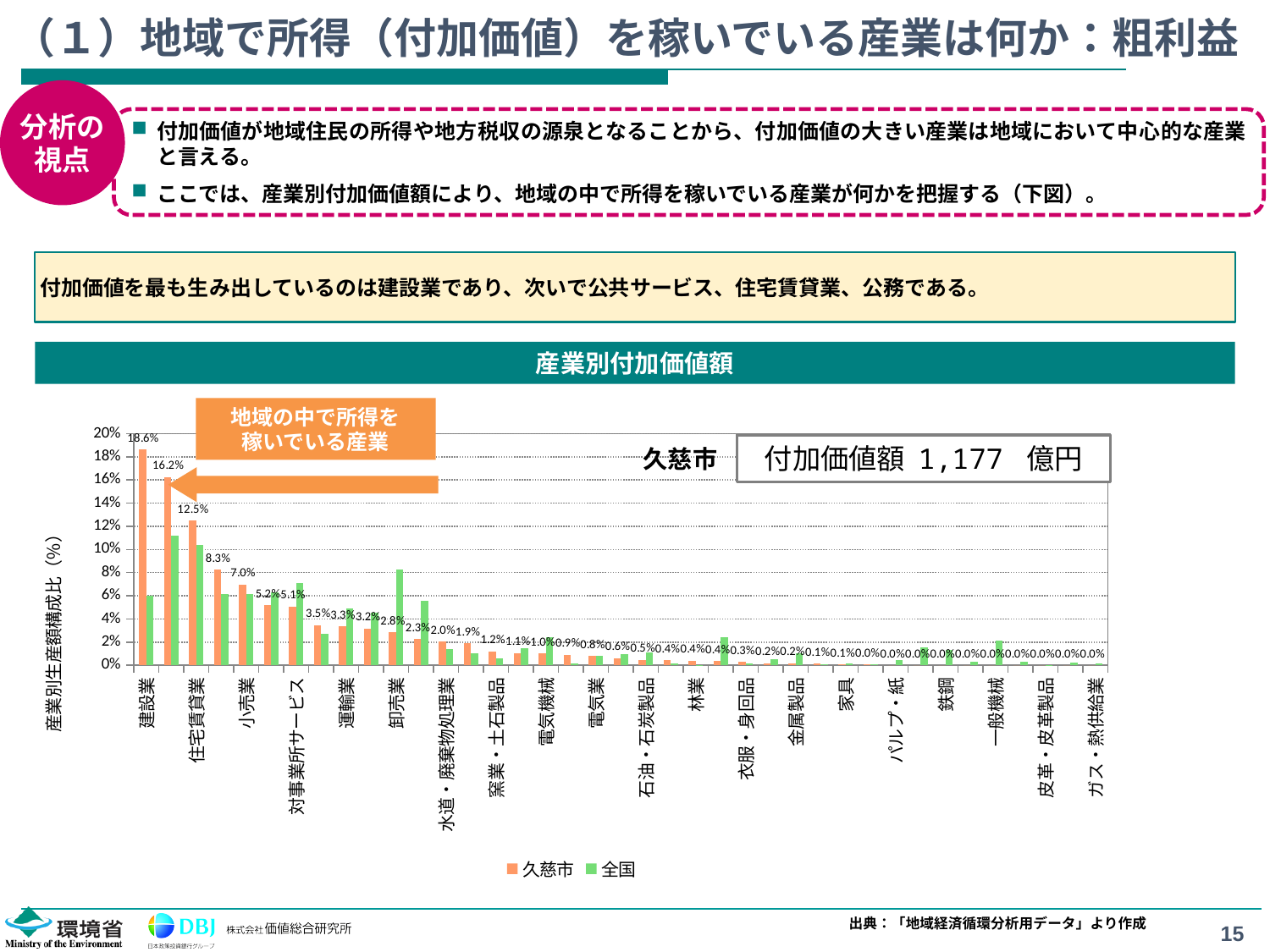

# （１）地域で所得（付加価値）を稼いでいる産業は何か：粗利益
分析の
視点
付加価値が地域住民の所得や地方税収の源泉となることから、付加価値の大きい産業は地域において中心的な産業と言える。
ここでは、産業別付加価値額により、地域の中で所得を稼いでいる産業が何かを把握する（下図）。
付加価値を最も生み出しているのは建設業であり、次いで公共サービス、住宅賃貸業、公務である。
産業別付加価値額
地域の中で所得を
稼いでいる産業

### Chart

| Category | 久慈市 | 全国 |
|---|---|---|
| 建設業 | 0.18612820136514588 | 0.05971343961032939 |
| 公共サービス | 0.1623771138413128 | 0.11178859265900695 |
| 住宅賃貸業 | 0.12510260257922204 | 0.1036056608604133 |
| 公務 | 0.08255543540050277 | 0.06124976412380366 |
| 小売業 | 0.06964070707690506 | 0.06115173218853359 |
| 対個人サービス | 0.052066509529490004 | 0.06293755428833955 |
| 対事業所サービス | 0.050760322331273075 | 0.07063726858625534 |
| 食料品 | 0.03481632403164528 | 0.026935641613757104 |
| 運輸業 | 0.03340063599185041 | 0.04896611019168198 |
| 金融・保険業 | 0.031588653258981705 | 0.04519145994585524 |
| 卸売業 | 0.028350795334853376 | 0.08294280089019711 |
| 情報通信業 | 0.022742826060500775 | 0.05547808134252426 |
| 水道・廃棄物処理業 | 0.02038383801521314 | 0.013847640302405245 |
| 農業 | 0.01884341804676659 | 0.010149671203834264 |
| 窯業・土石製品 | 0.011879470112719248 | 0.005627580043811448 |
| その他の不動産業 | 0.010569775810369343 | 0.014540071395017617 |
| 電気機械 | 0.010207243148010551 | 0.024008357538035274 |
| 水産業 | 0.009060707376879163 | 0.0014862567010402545 |
| 電気業 | 0.00805693210955712 | 0.007851811055856547 |
| その他の製造業 | 0.006296566458840164 | 0.009741345052847834 |
| 石油・石炭製品 | 0.004673218822774449 | 0.010893535845713743 |
| 製材・木製品 | 0.004309646637615904 | 0.0016825309405406903 |
| 林業 | 0.004016013288660879 | 0.00033091037377725694 |
| 輸送用機械 | 0.0036042675944675407 | 0.02437776543145731 |
| 衣服・身回品 | 0.0028186196310593793 | 0.0012670522449208016 |
| 印刷 | 0.0017184316475494666 | 0.0050048879227811375 |
| 金属製品 | 0.001578685924757105 | 0.00997695828783227 |
| 鉱業 | 0.0014665635220375284 | 0.0006727599334645052 |
| 家具 | 0.0005380415509635629 | 0.0013059705024851926 |
| 繊維 | 0.000448433500075634 | 0.0011540841135041508 |
| パルプ・紙 | 0.0 | 0.004439205789858663 |
| 化学 | 0.0 | 0.01569604882915998 |
| 鉄鋼 | 0.0 | 0.013381779902317282 |
| 非鉄金属 | 0.0 | 0.0032573529736599147 |
| 一般機械 | 0.0 | 0.02108591194838894 |
| 精密機械 | 0.0 | 0.0032344227570408977 |
| 皮革・皮革製品 | 0.0 | 0.000240451721060016 |
| ゴム製品 | 0.0 | 0.002485088522206448 |
| ガス・熱供給業 | 0.0 | 0.0016624423662849367 |
付加価値額 1,177 億円
久慈市

出典：「地域経済循環分析用データ」より作成
15